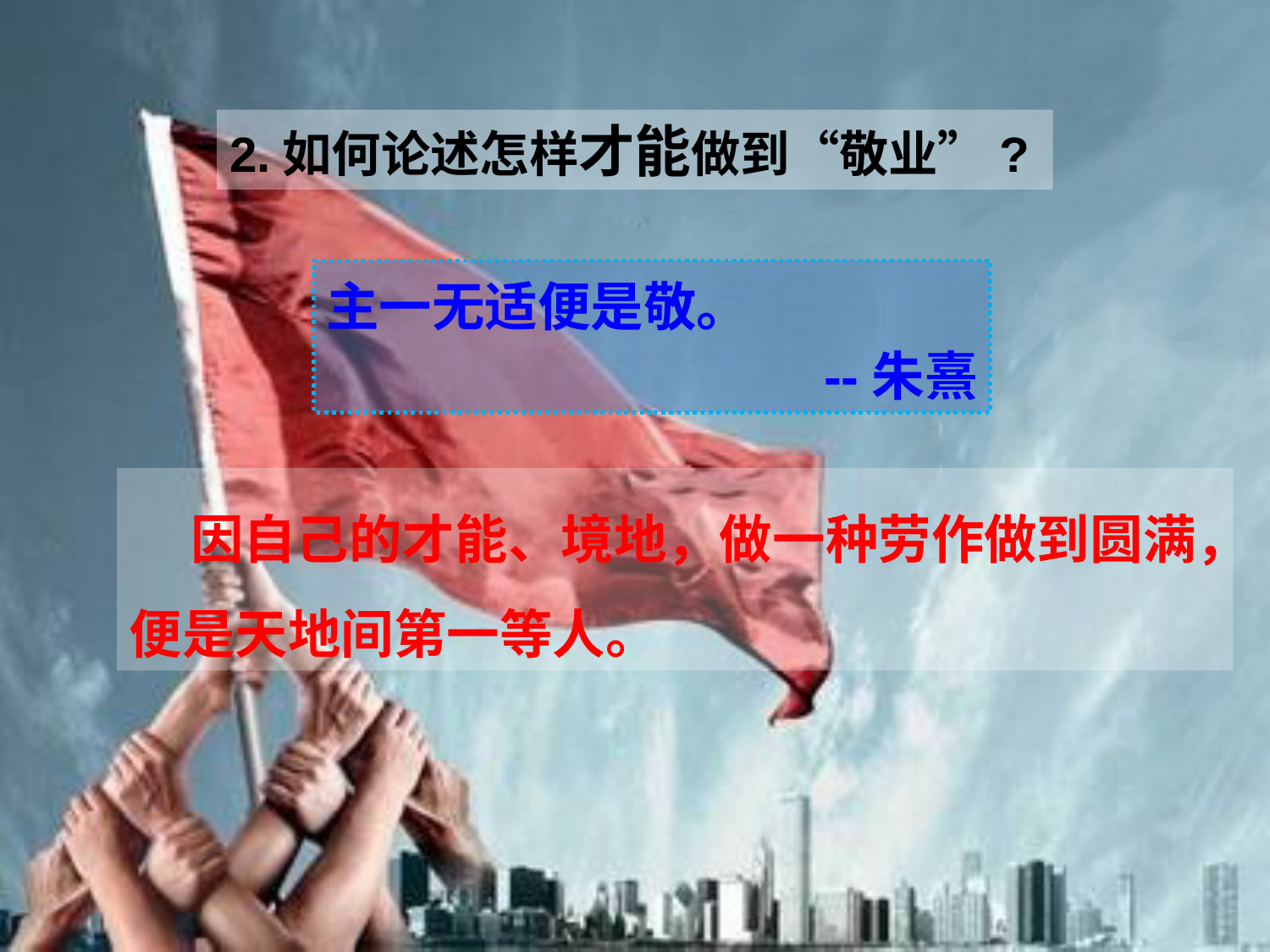

2.如何论述怎样才能做到“敬业”?
主一无适便是敬。
--朱熹
    因自己的才能、境地，做一种劳作做到圆满，便是天地间第一等人。